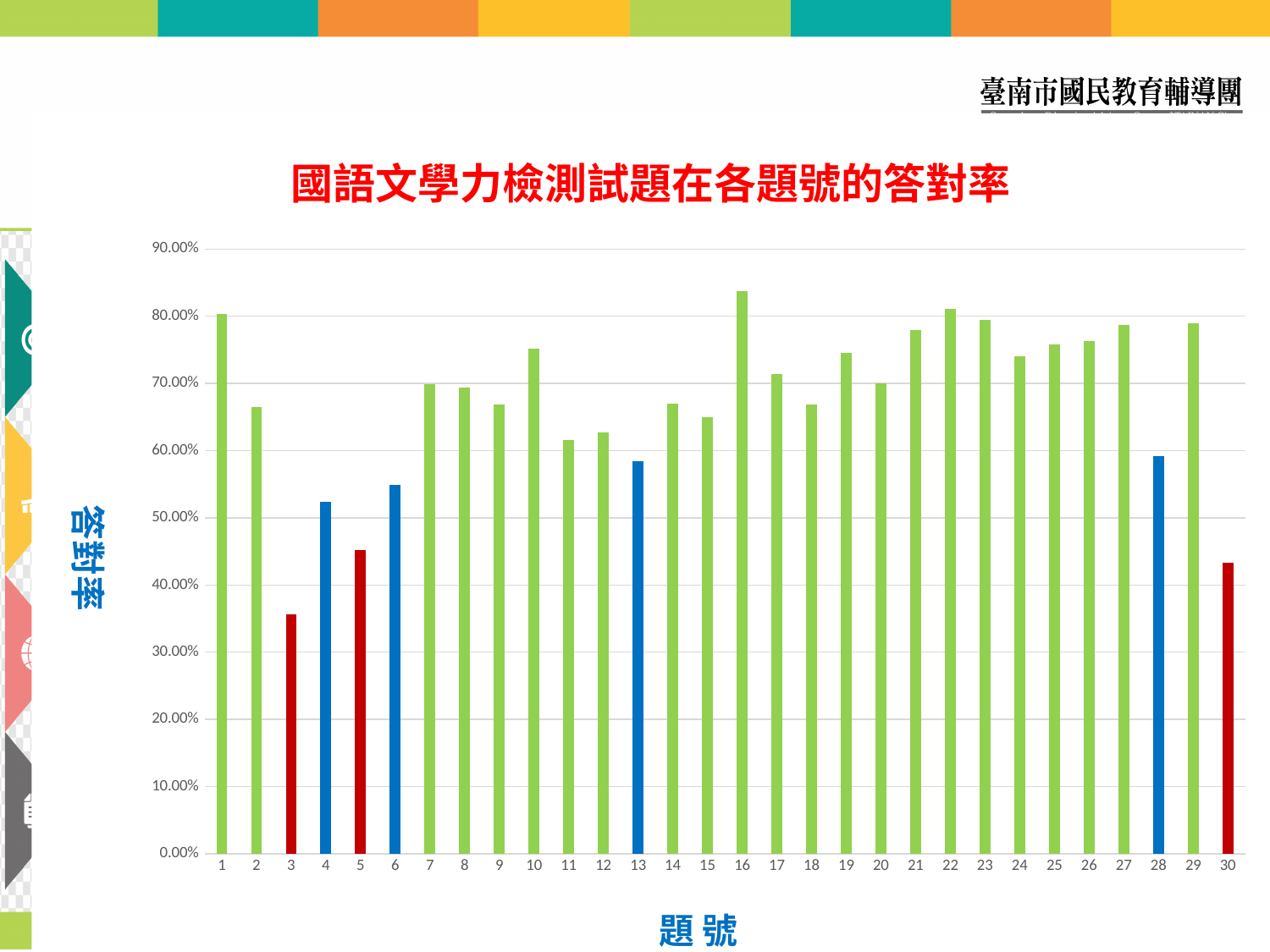

### Chart: 國語文學力檢測試題在各題號的答對率

| Category | 答對率 |
|---|---|
| 1 | 0.8030492067337036 |
| 2 | 0.6645768880844116 |
| 3 | 0.3558104336261749 |
| 4 | 0.5241691470146179 |
| 5 | 0.4526650607585907 |
| 6 | 0.54864102602005 |
| 7 | 0.6990821361541748 |
| 8 | 0.6942020058631897 |
| 9 | 0.669100821018219 |
| 10 | 0.7514100074768066 |
| 11 | 0.6157518029212952 |
| 12 | 0.627162516117096 |
| 13 | 0.5837518572807312 |
| 14 | 0.6700032353401184 |
| 15 | 0.650245189666748 |
| 16 | 0.8370201587677002 |
| 17 | 0.7140787839889526 |
| 18 | 0.6688870787620544 |
| 19 | 0.7456631064414978 |
| 20 | 0.7002695202827454 |
| 21 | 0.7789216041564941 |
| 22 | 0.8105059266090393 |
| 23 | 0.7950106263160706 |
| 24 | 0.7404386401176453 |
| 25 | 0.7581899762153625 |
| 26 | 0.7626901268959045 |
| 27 | 0.787233293056488 |
| 28 | 0.5920635461807251 |
| 29 | 0.7898098826408386 |
| 30 | 0.4324914813041687 |